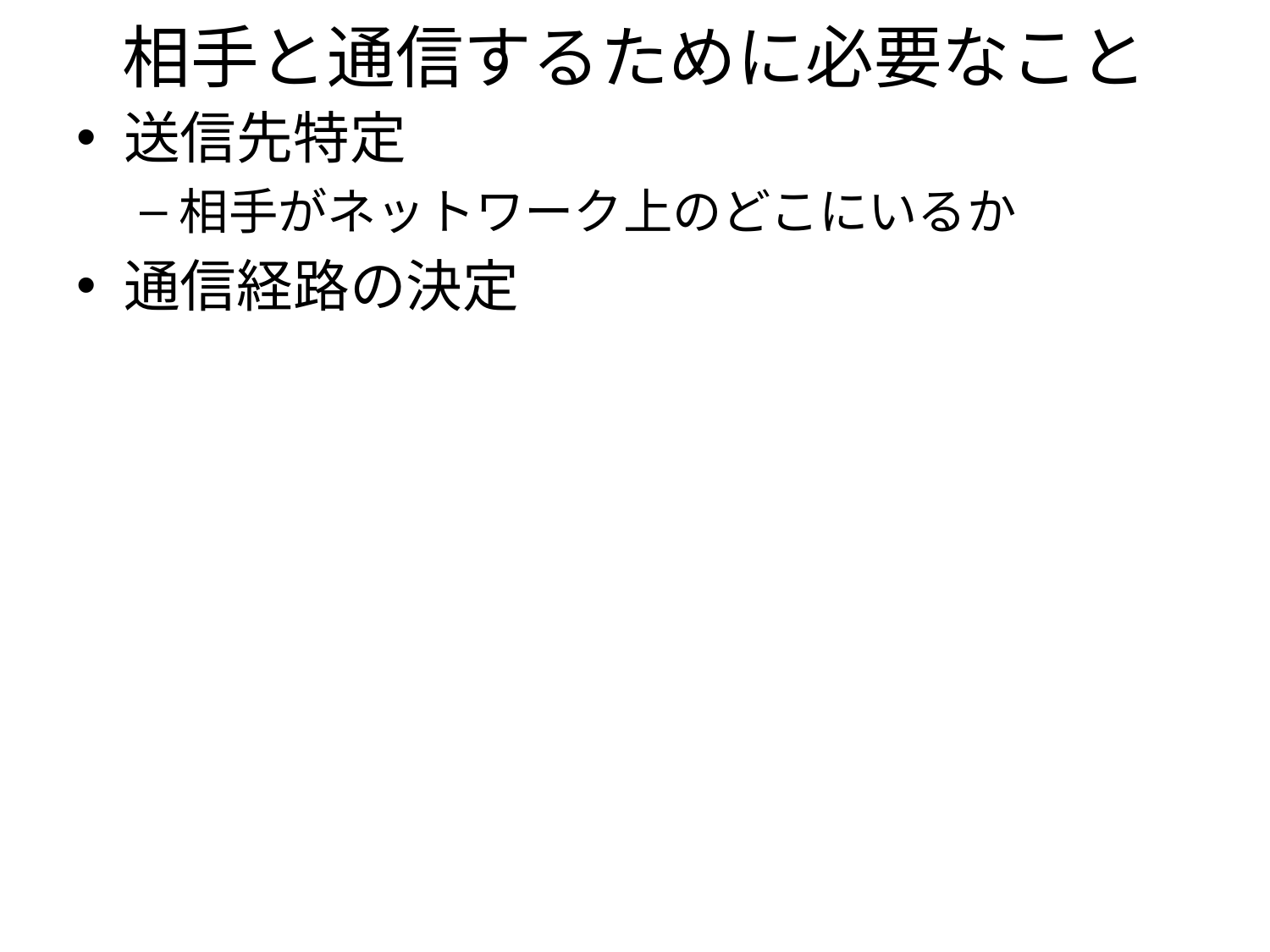

# 相手と通信するために必要なこと
送信先特定
相手がネットワーク上のどこにいるか
通信経路の決定